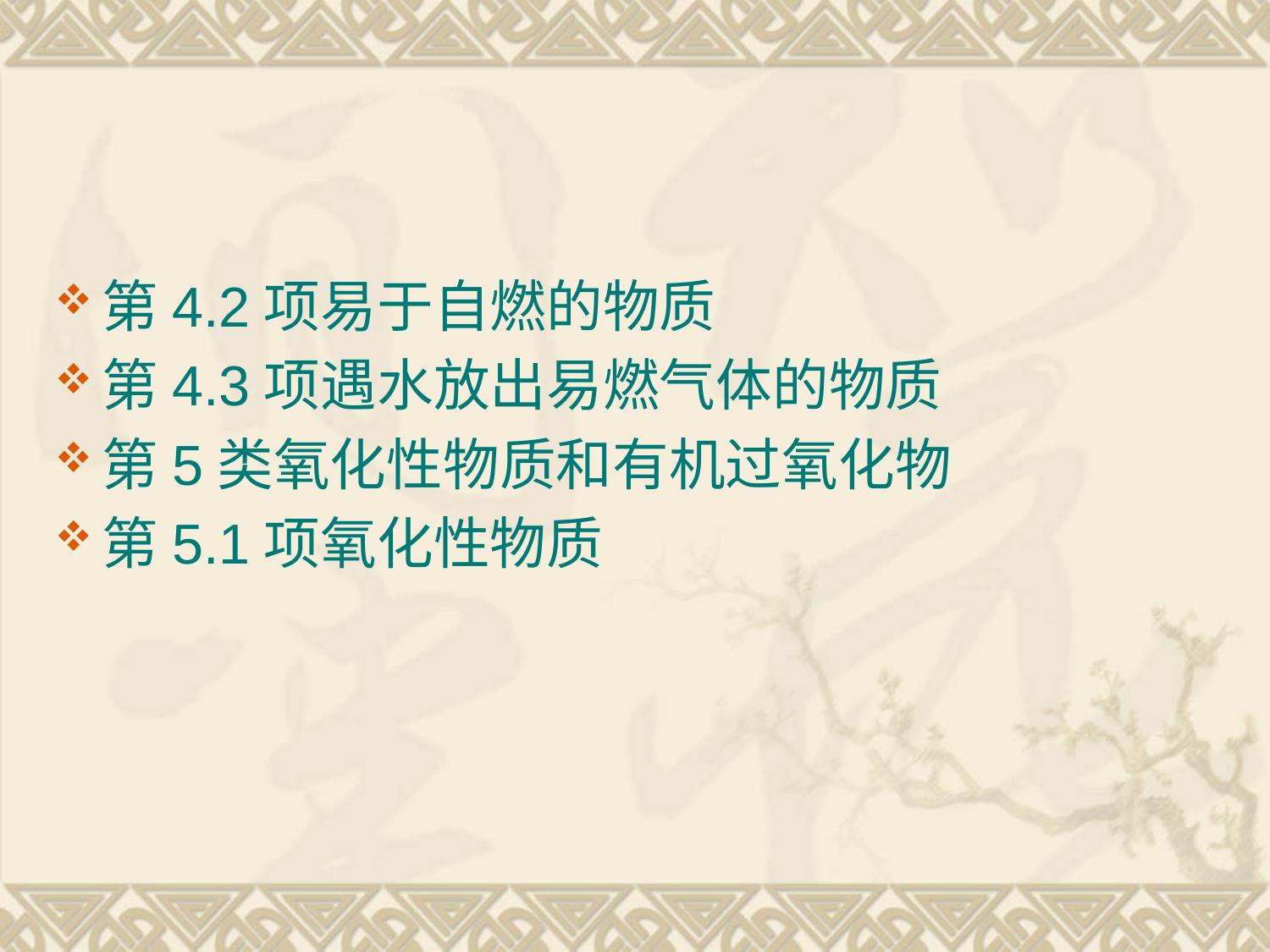

#
第4.2项易于自燃的物质
第4.3项遇水放出易燃气体的物质
第5类氧化性物质和有机过氧化物
第5.1项氧化性物质